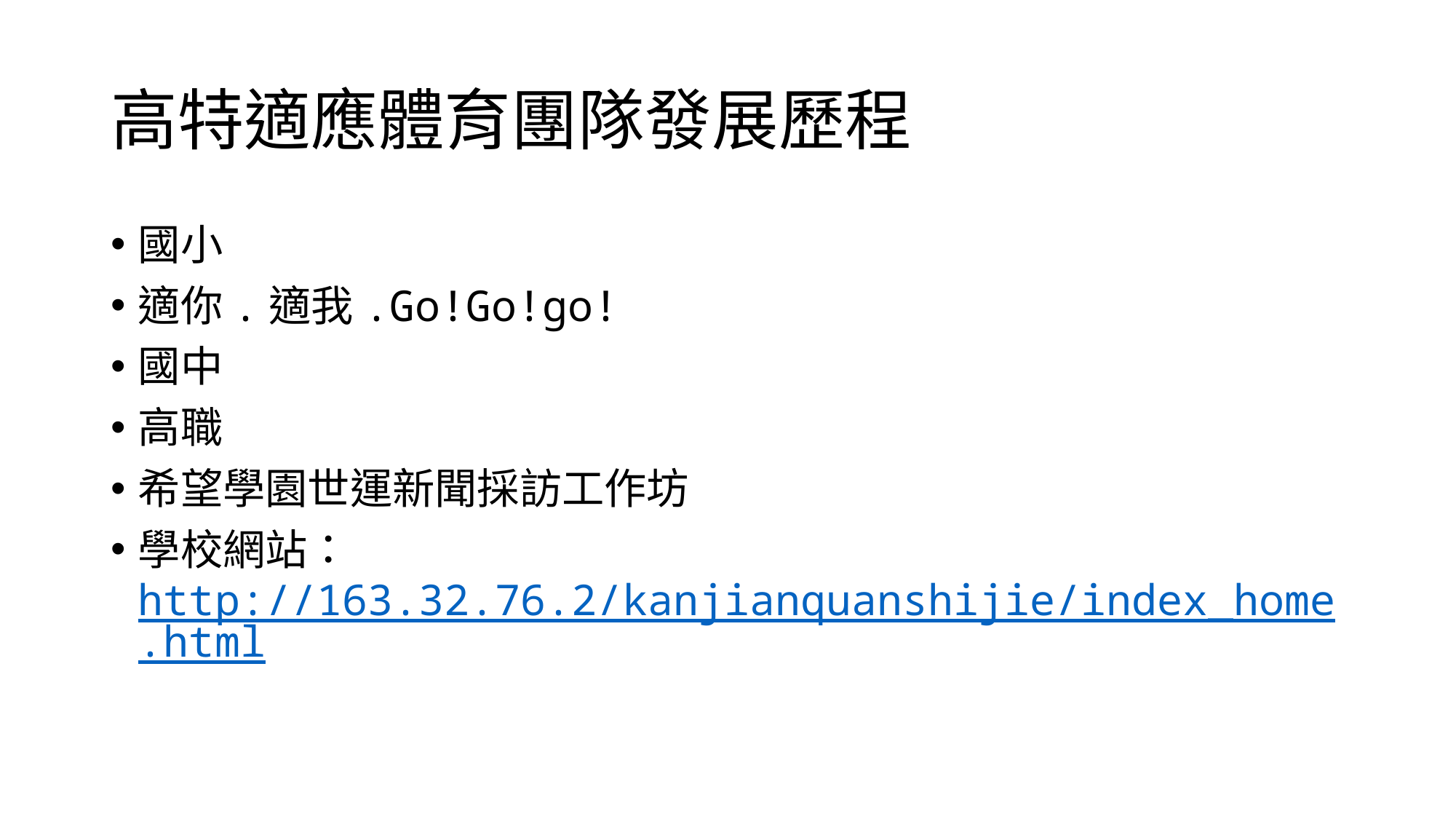

# 高特適應體育團隊發展歷程
國小
適你.適我.Go!Go!go!
國中
高職
希望學園世運新聞採訪工作坊
學校網站：http://163.32.76.2/kanjianquanshijie/index_home.html